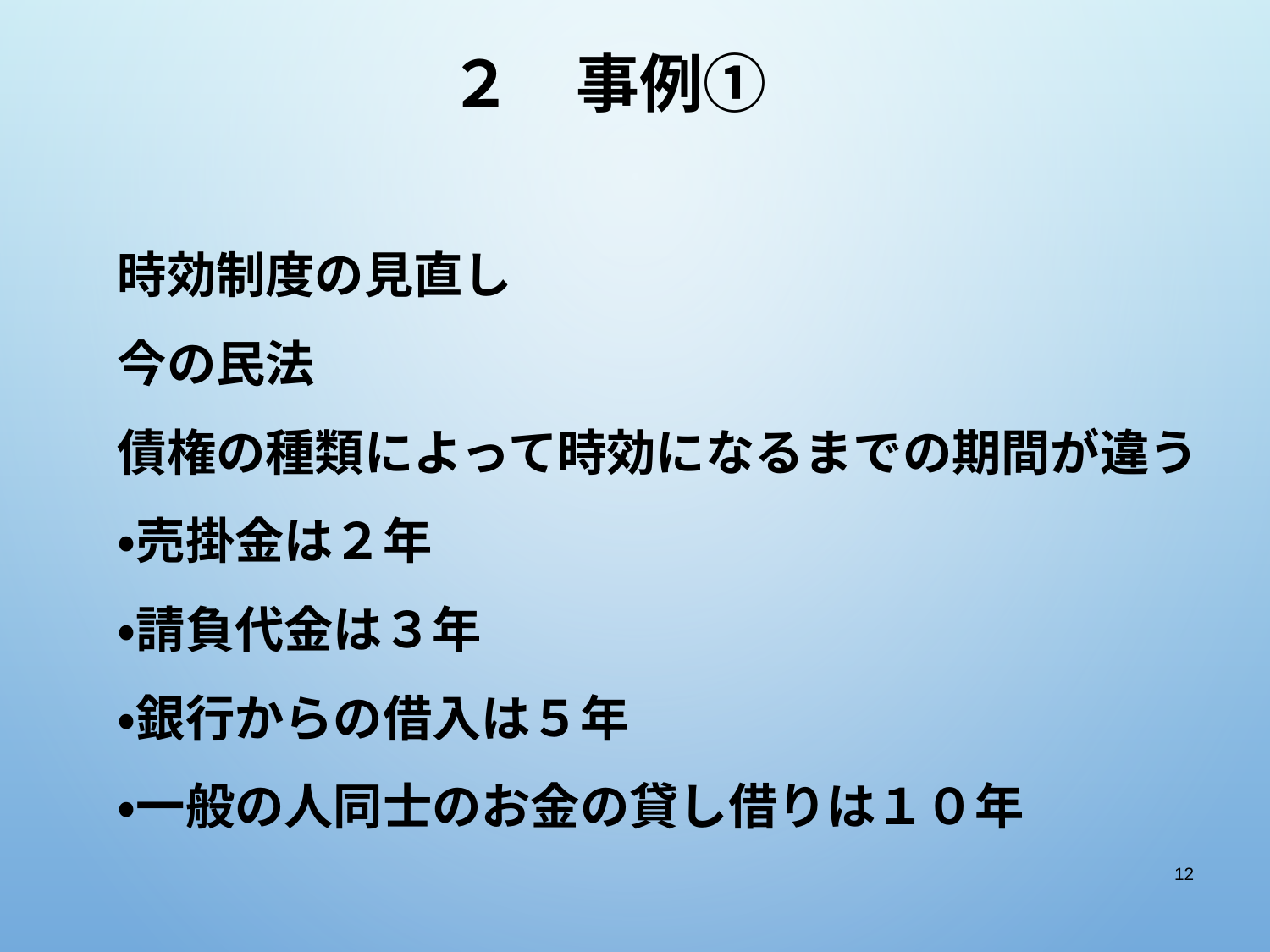

# ２　事例①
時効制度の見直し
今の民法
債権の種類によって時効になるまでの期間が違う
・売掛金は２年
・請負代金は３年
・銀行からの借入は５年
・一般の人同士のお金の貸し借りは１０年
12